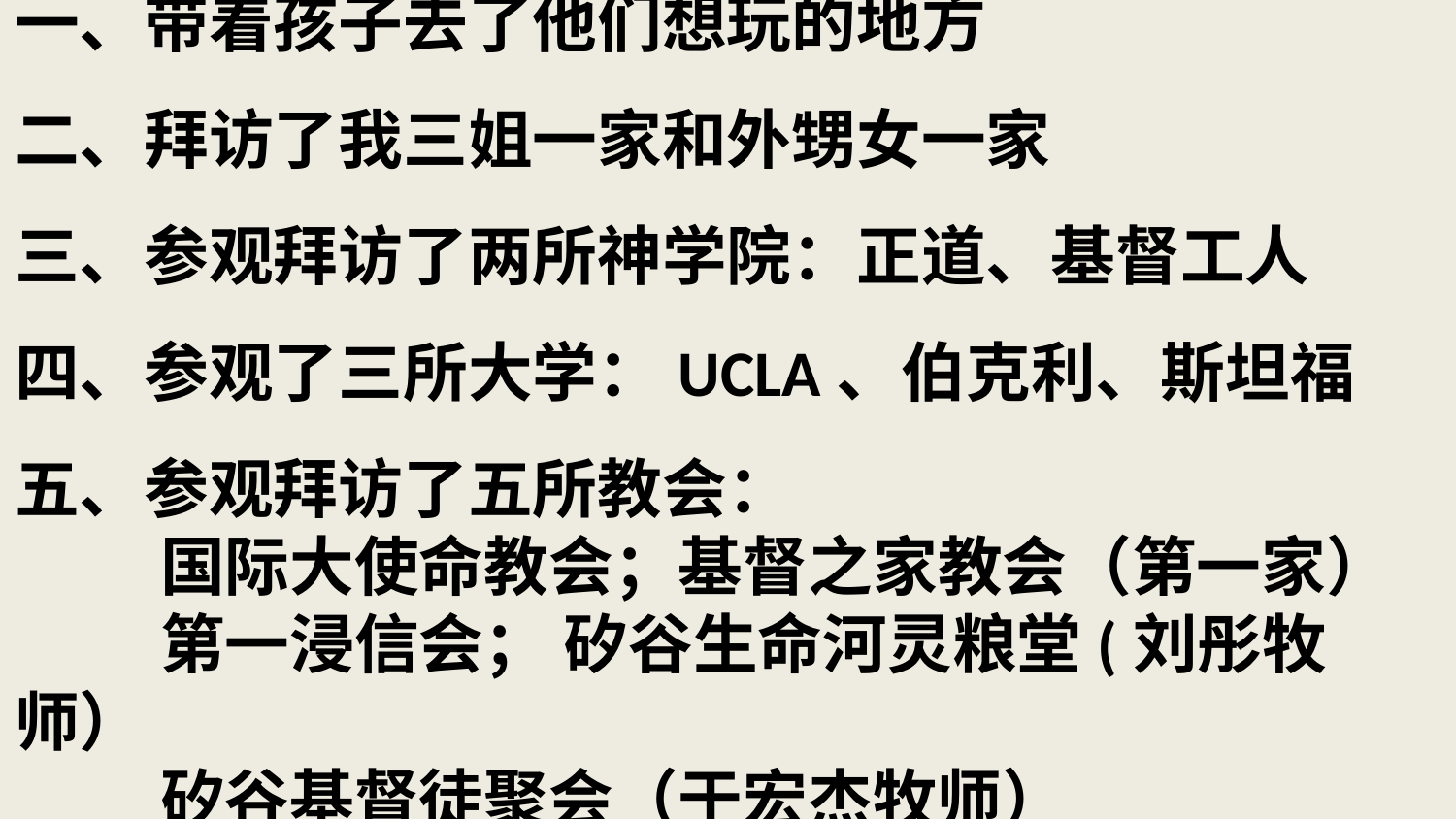

# 一、带着孩子去了他们想玩的地方 二、拜访了我三姐一家和外甥女一家 三、参观拜访了两所神学院：正道、基督工人 四、参观了三所大学：UCLA、伯克利、斯坦福 五、参观拜访了五所教会： 国际大使命教会；基督之家教会（第一家） 第一浸信会； 矽谷生命河灵粮堂(刘彤牧师） 矽谷基督徒聚会（于宏杰牧师）